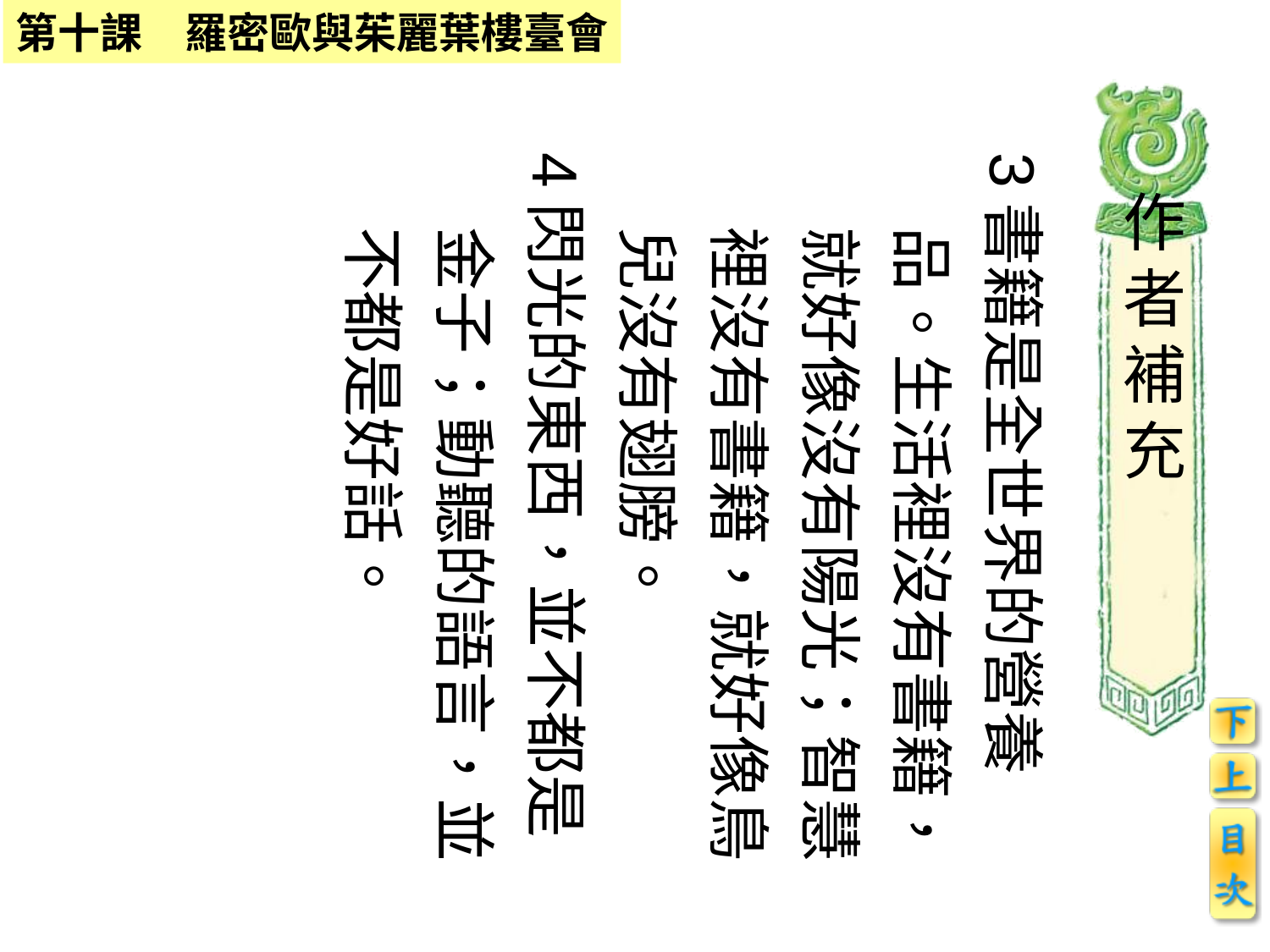

3書籍是全世界的營養品。生活裡沒有書籍，就好像沒有陽光；智慧裡沒有書籍，就好像鳥兒沒有翅膀。
4閃光的東西，並不都是金子；動聽的語言，並不都是好話。
作者補充